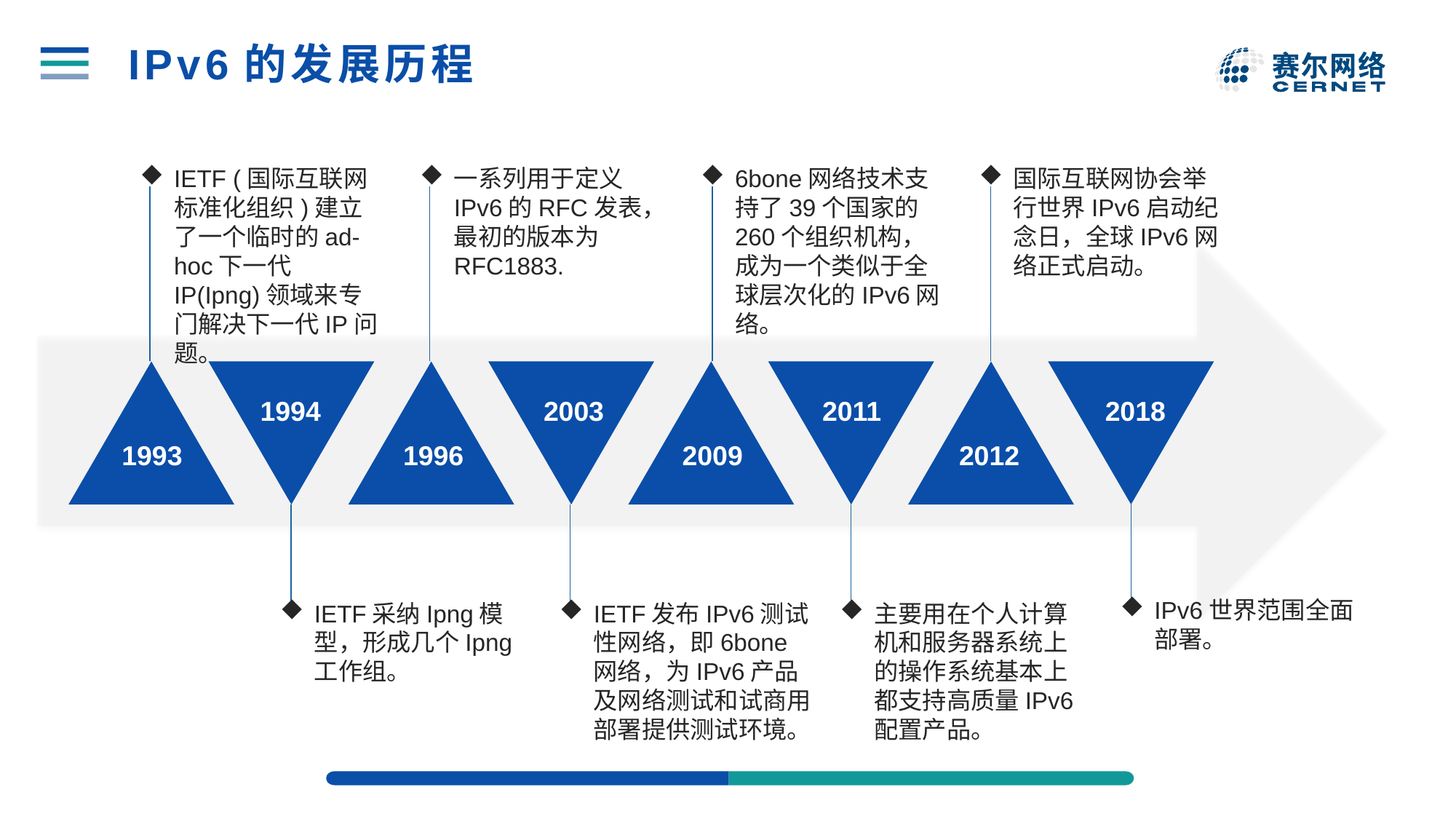

# IPv6的发展历程
国际互联网协会举行世界IPv6启动纪念日，全球IPv6网络正式启动。
IETF (国际互联网标准化组织)建立了一个临时的ad-hoc下一代IP(Ipng)领域来专门解决下一代IP问题。
一系列用于定义IPv6的RFC发表，最初的版本为RFC1883.
6bone网络技术支持了39个国家的260个组织机构，成为一个类似于全球层次化的IPv6网络。

2011
2018
1994
2003
1993
1996
2009
2012
IETF发布IPv6测试性网络，即6bone网络，为IPv6产品及网络测试和试商用部署提供测试环境。
主要用在个人计算机和服务器系统上的操作系统基本上都支持高质量IPv6配置产品。
IETF采纳Ipng模型，形成几个Ipng工作组。
IPv6世界范围全面部署。